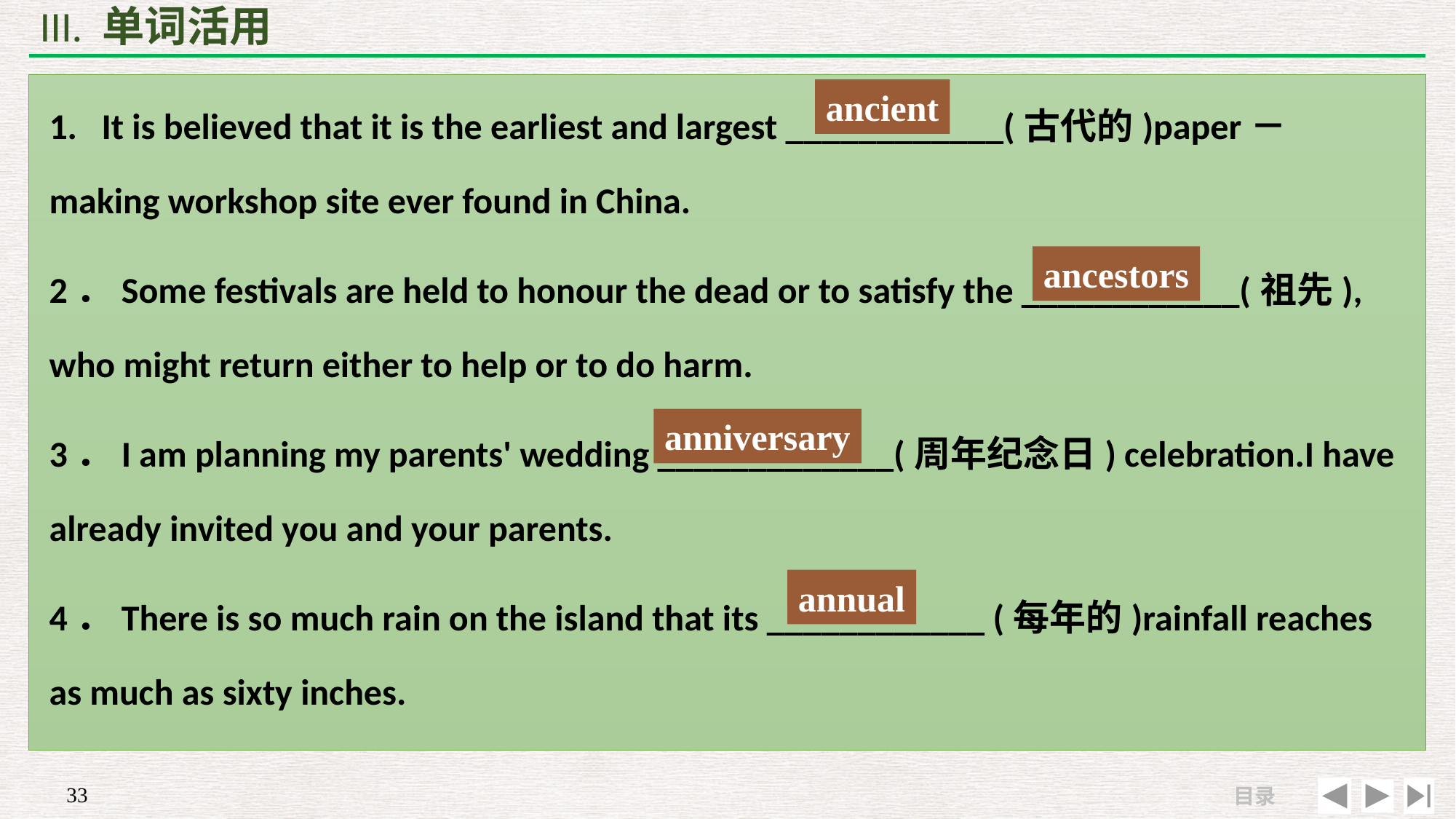

# III. 单词活用
1.   It is believed that it is the earliest and largest ____________(古代的)paper－making workshop site ever found in China.
2．Some festivals are held to honour the dead or to satisfy the ____________(祖先), who might return either to help or to do harm.
3．I am planning my parents' wedding _____________(周年纪念日) celebration.I have already invited you and your parents.
4．There is so much rain on the island that its ____________ (每年的)rainfall reaches as much as sixty inches.

ancient
ancestors
anniversary
annual